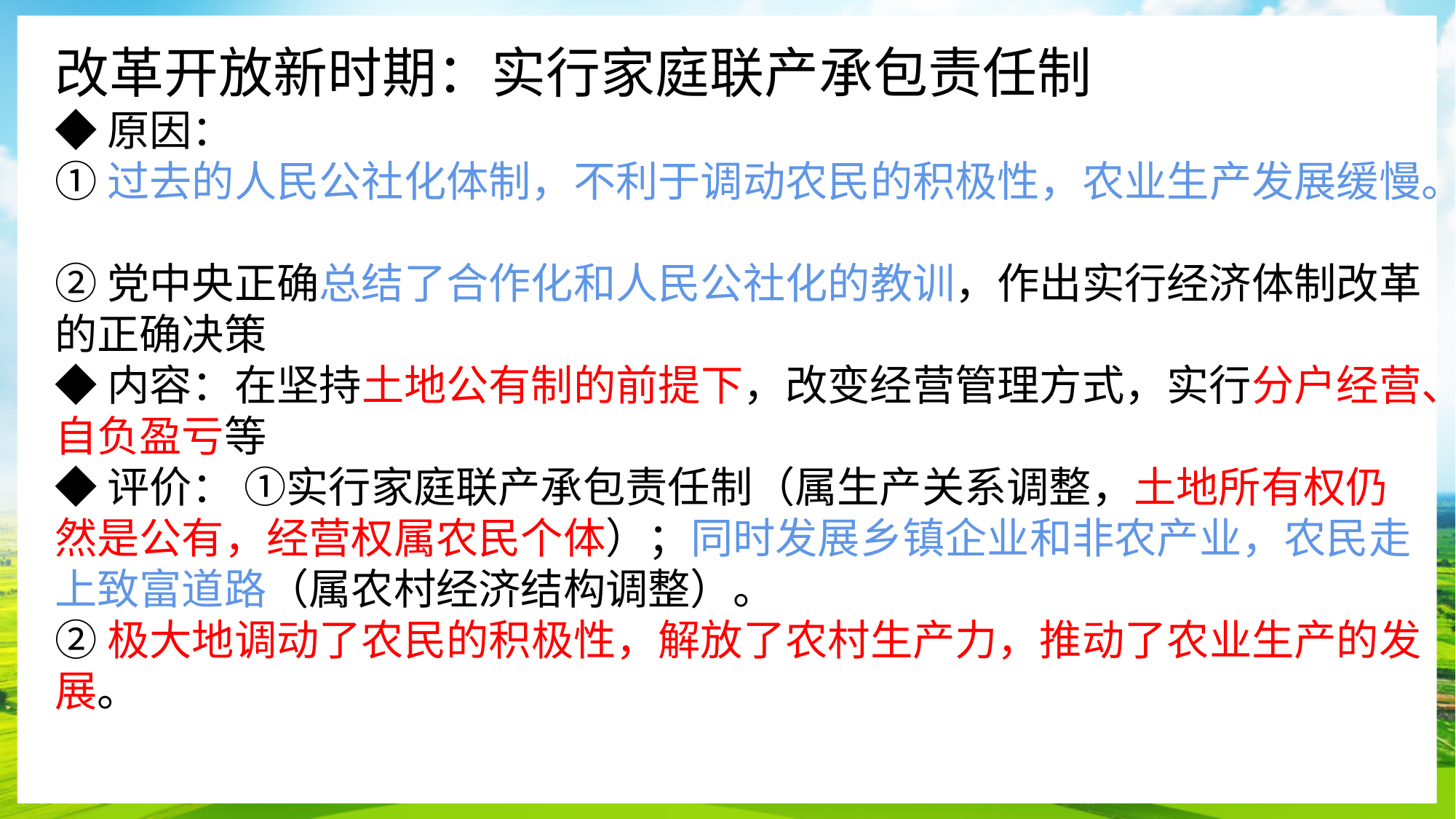

改革开放新时期：实行家庭联产承包责任制
◆原因：
①过去的人民公社化体制，不利于调动农民的积极性，农业生产发展缓慢。
②党中央正确总结了合作化和人民公社化的教训，作出实行经济体制改革的正确决策
◆内容：在坚持土地公有制的前提下，改变经营管理方式，实行分户经营、自负盈亏等
◆评价： ①实行家庭联产承包责任制（属生产关系调整，土地所有权仍然是公有，经营权属农民个体）；同时发展乡镇企业和非农产业，农民走上致富道路（属农村经济结构调整）。
②极大地调动了农民的积极性，解放了农村生产力，推动了农业生产的发展。